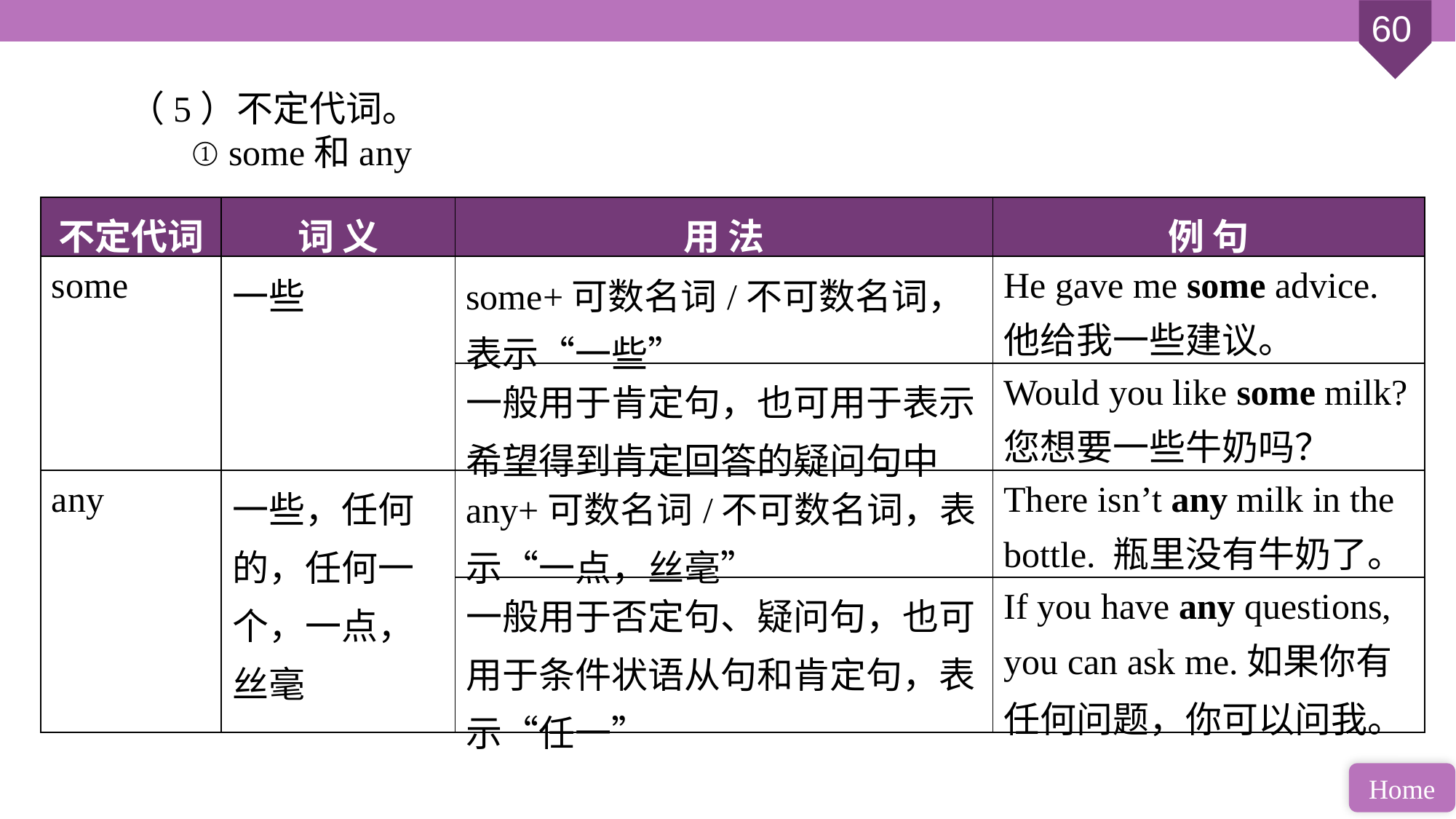

（5）不定代词。
       ① some和any
| 不定代词 | 词 义 | 用 法 | 例 句 |
| --- | --- | --- | --- |
| some | 一些 | some+可数名词/不可数名词，表示“一些” | He gave me some advice. 他给我一些建议。 |
|  |  | 一般用于肯定句，也可用于表示希望得到肯定回答的疑问句中 | Would you like some milk? 您想要一些牛奶吗？ |
| any | 一些，任何 的，任何一 个，一点， 丝毫 | any+可数名词/不可数名词，表示“一点，丝毫” | There isn’t any milk in the bottle. 瓶里没有牛奶了。 |
|  |  | 一般用于否定句、疑问句，也可用于条件状语从句和肯定句，表示“任一” | If you have any questions, you can ask me.如果你有任何问题，你可以问我。 |